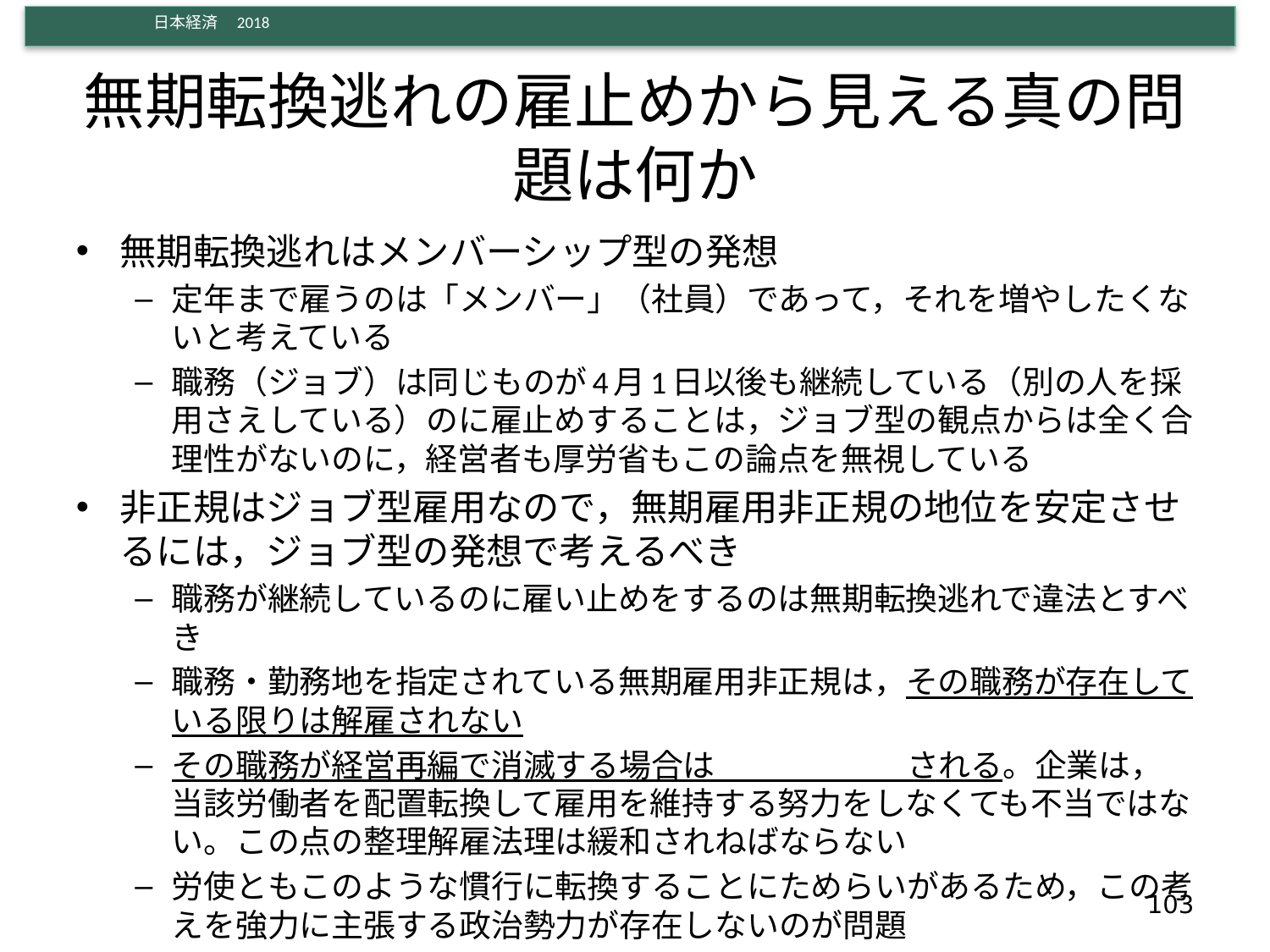

# 無期転換逃れの雇止めから見える真の問題は何か
無期転換逃れはメンバーシップ型の発想
定年まで雇うのは「メンバー」（社員）であって，それを増やしたくないと考えている
職務（ジョブ）は同じものが4月1日以後も継続している（別の人を採用さえしている）のに雇止めすることは，ジョブ型の観点からは全く合理性がないのに，経営者も厚労省もこの論点を無視している
非正規はジョブ型雇用なので，無期雇用非正規の地位を安定させるには，ジョブ型の発想で考えるべき
職務が継続しているのに雇い止めをするのは無期転換逃れで違法とすべき
職務・勤務地を指定されている無期雇用非正規は，その職務が存在している限りは解雇されない
その職務が経営再編で消滅する場合は＿＿＿＿＿＿される。企業は，当該労働者を配置転換して雇用を維持する努力をしなくても不当ではない。この点の整理解雇法理は緩和されねばならない
労使ともこのような慣行に転換することにためらいがあるため，この考えを強力に主張する政治勢力が存在しないのが問題

103